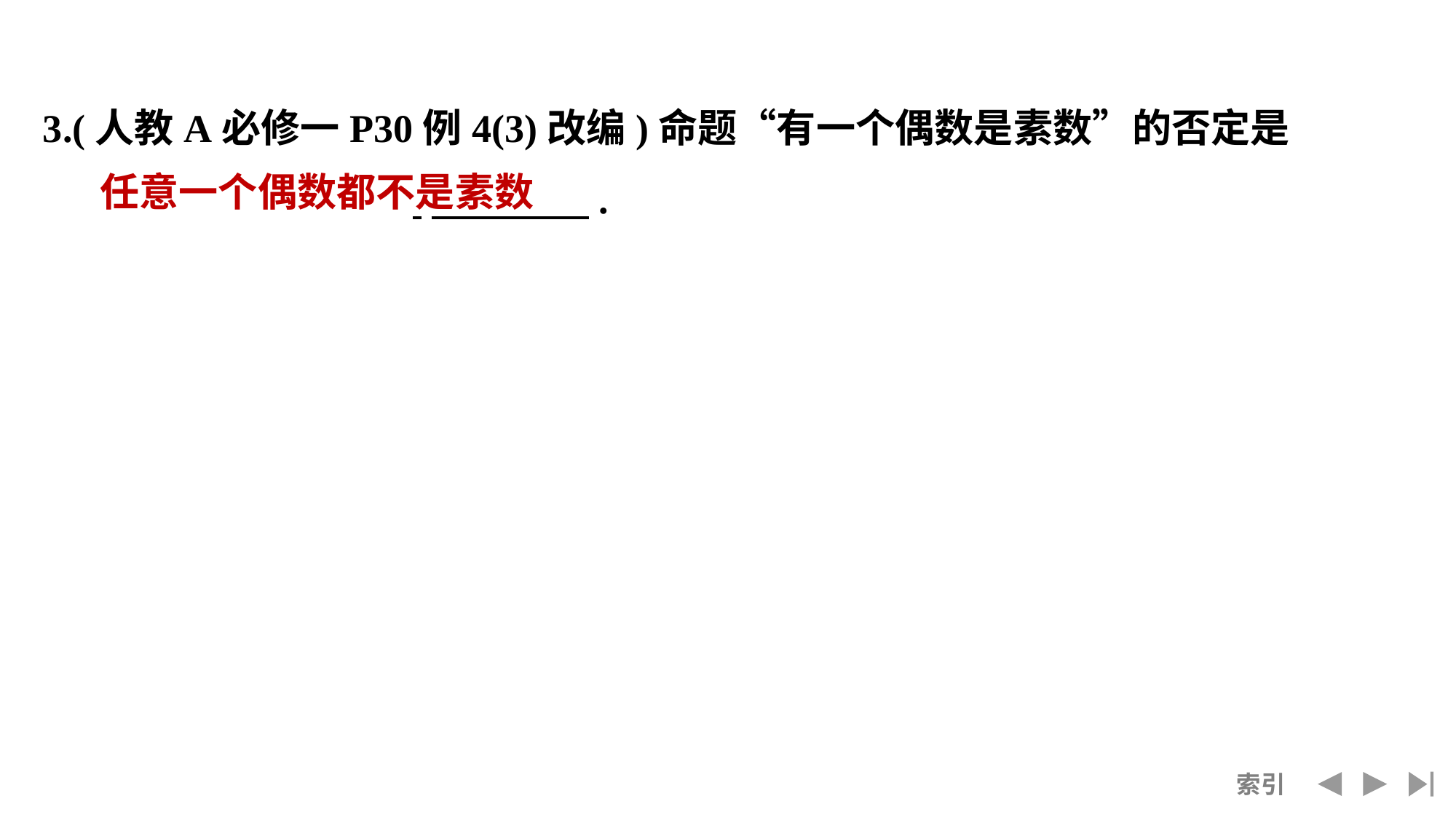

3.(人教A必修一P30例4(3)改编)命题“有一个偶数是素数”的否定是
				 　　　　.
任意一个偶数都不是素数